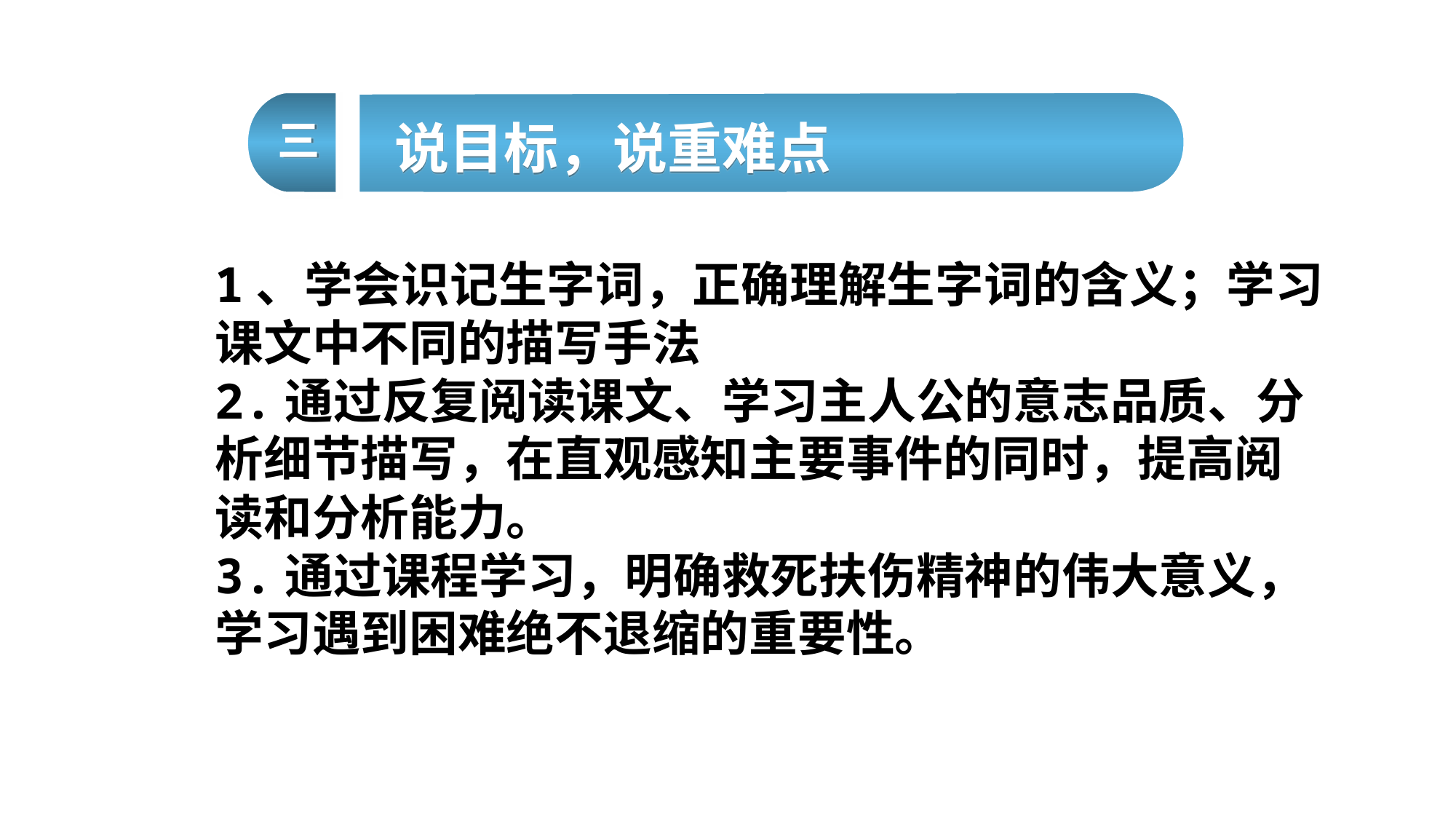

三
说目标，说重难点
1、学会识记生字词，正确理解生字词的含义；学习课文中不同的描写手法
2.通过反复阅读课文、学习主人公的意志品质、分析细节描写，在直观感知主要事件的同时，提高阅读和分析能力。
3.通过课程学习，明确救死扶伤精神的伟大意义，学习遇到困难绝不退缩的重要性。